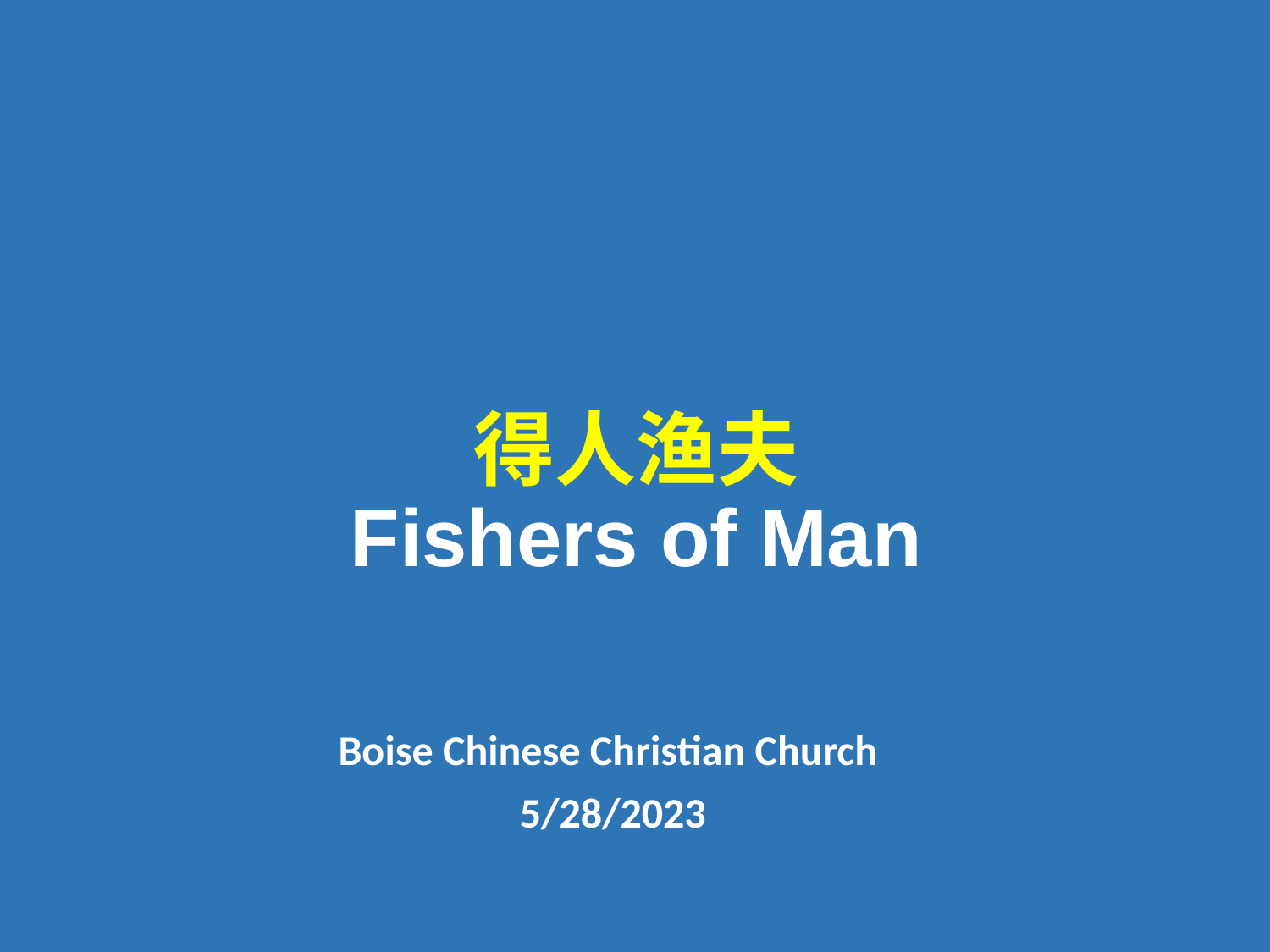

# 得人渔夫 Fishers of Man
Boise Chinese Christian Church
5/28/2023